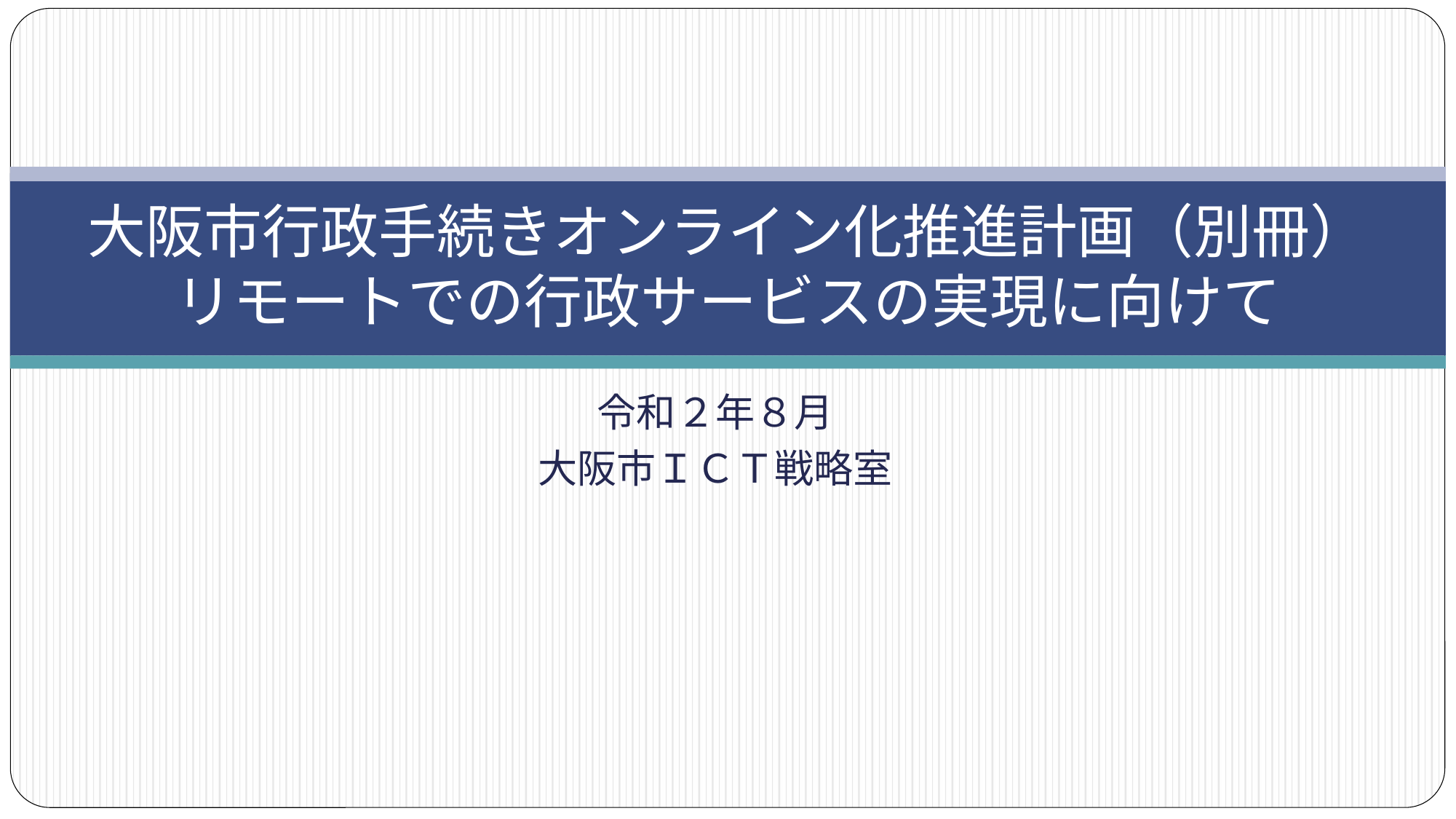

# 大阪市行政手続きオンライン化推進計画（別冊） リモートでの行政サービスの実現に向けて
令和２年８月
大阪市ＩＣＴ戦略室